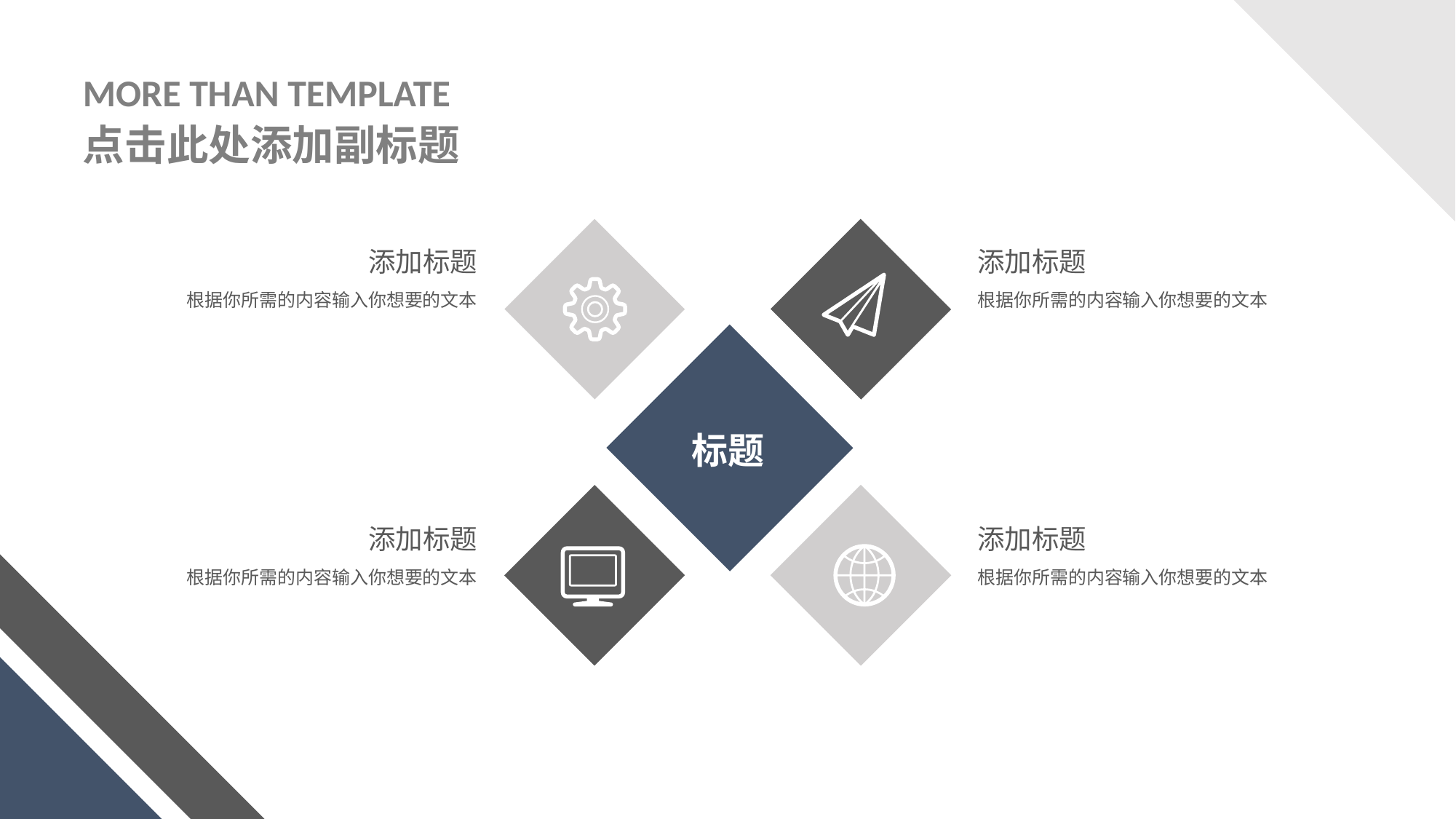

MORE THAN TEMPLATE
点击此处添加副标题
添加标题

根据你所需的内容输入你想要的文本

添加标题

根据你所需的内容输入你想要的文本

标题

添加标题

根据你所需的内容输入你想要的文本

添加标题

根据你所需的内容输入你想要的文本